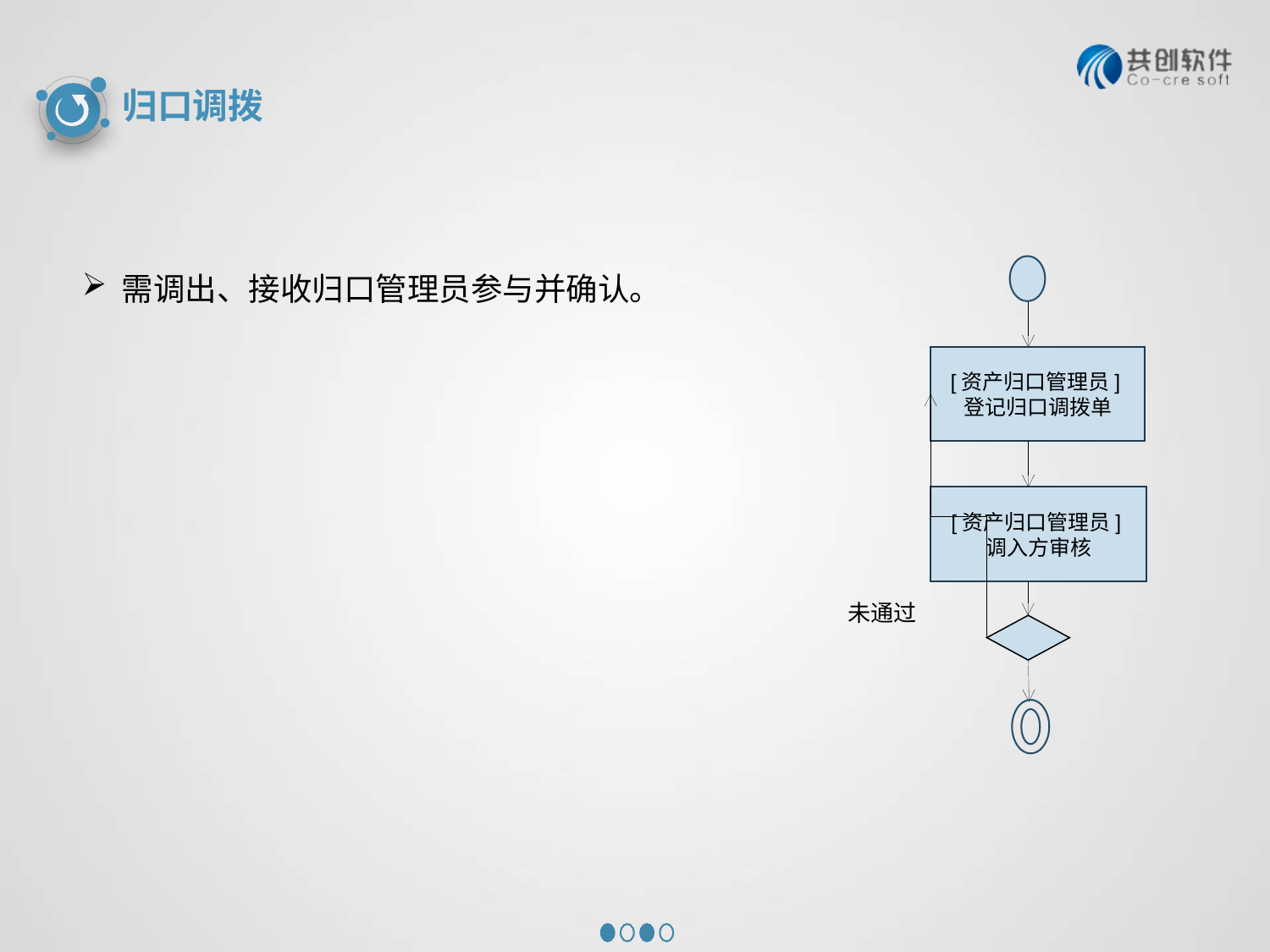

归口调拨

需调出、接收归口管理员参与并确认。

[资产归口管理员]登记归口调拨单
[资产归口管理员]调入方审核

未通过